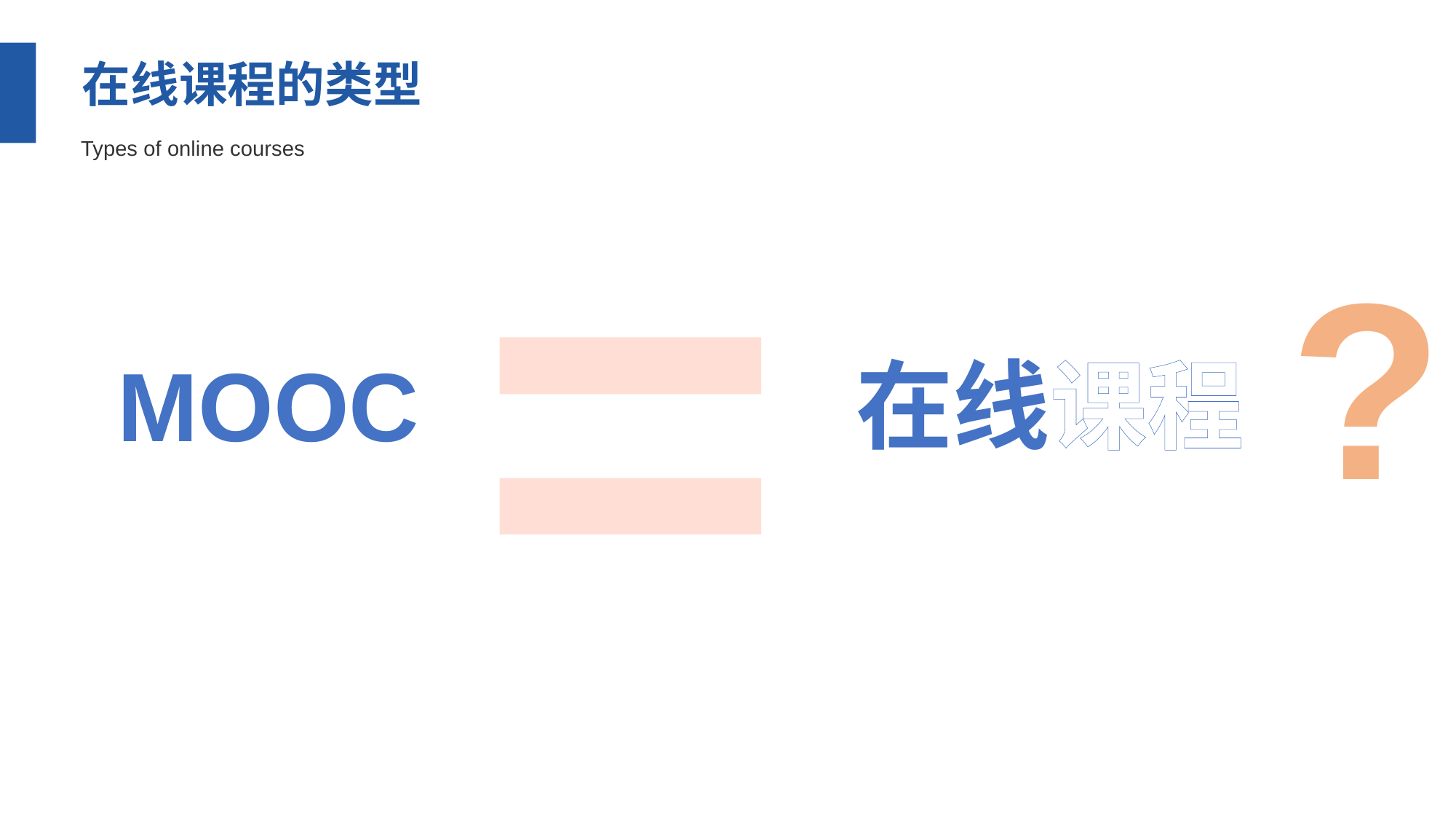

在线课程的类型
=
Types of online courses
?
MOOC
在线课程